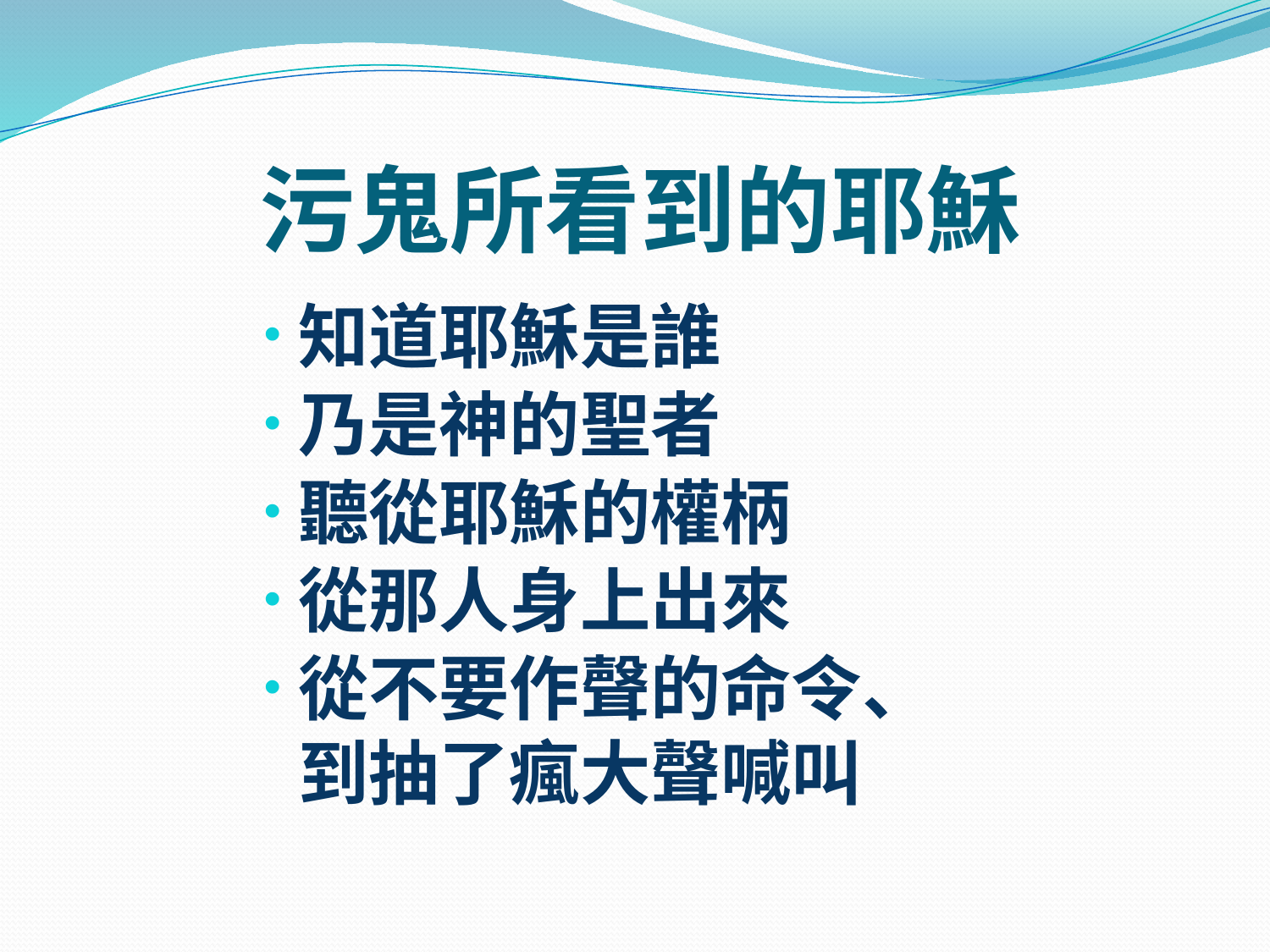

# 污鬼所看到的耶穌
知道耶穌是誰
乃是神的聖者
聽從耶穌的權柄
從那人身上出來
從不要作聲的命令、到抽了瘋大聲喊叫